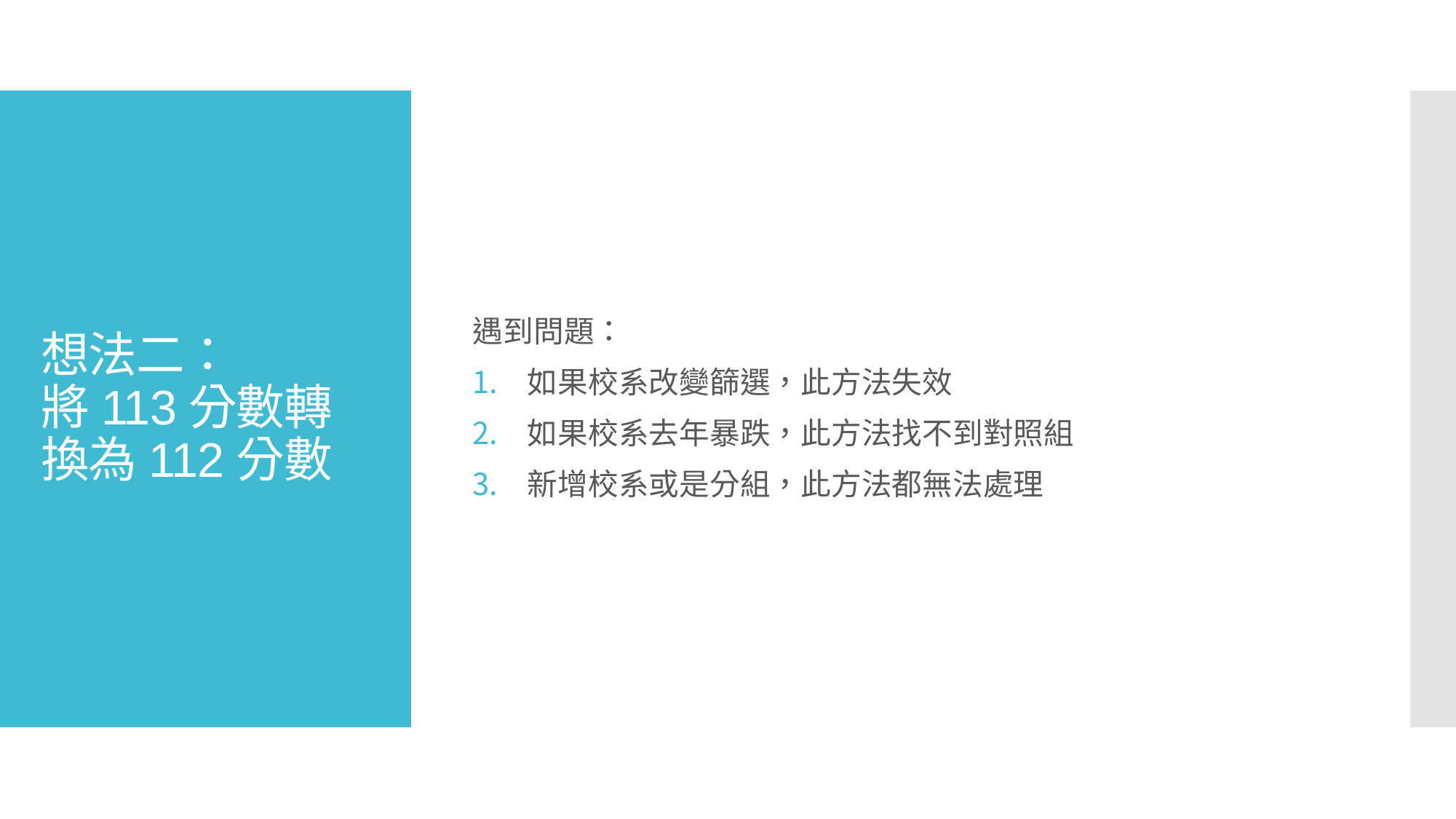

遇到問題：
如果校系改變篩選，此方法失效
如果校系去年暴跌，此方法找不到對照組
新增校系或是分組，此方法都無法處理
# 想法二： 將113分數轉換為112分數